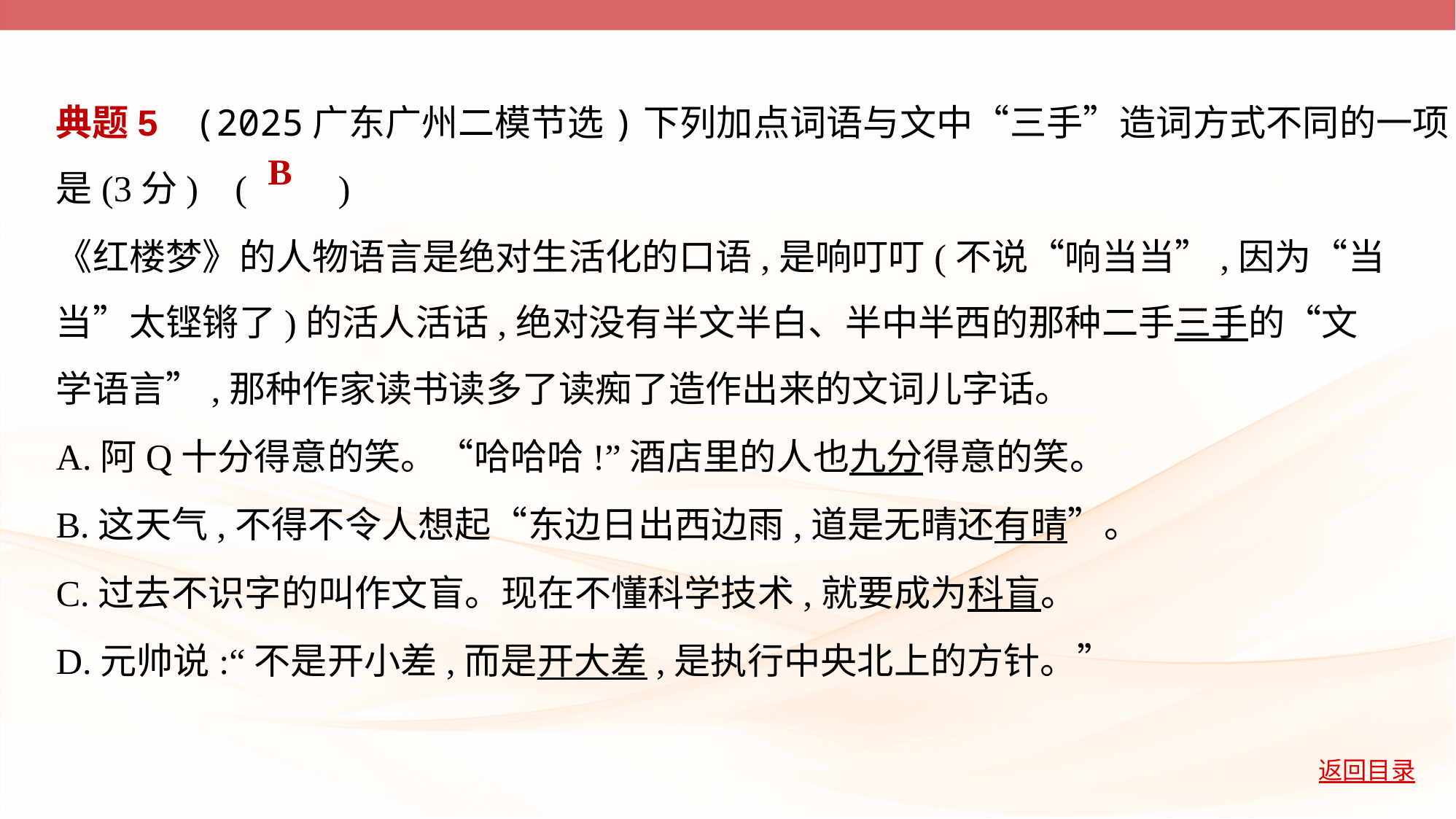

典题5    (2025广东广州二模节选)下列加点词语与文中“三手”造词方式不同的一项
是(3分) (          )
《红楼梦》的人物语言是绝对生活化的口语,是响叮叮(不说“响当当”,因为“当
当”太铿锵了)的活人活话,绝对没有半文半白、半中半西的那种二手三手的“文
学语言”,那种作家读书读多了读痴了造作出来的文词儿字话。
A.阿Q十分得意的笑。“哈哈哈!”酒店里的人也九分得意的笑。
B.这天气,不得不令人想起“东边日出西边雨,道是无晴还有晴”。
C.过去不识字的叫作文盲。现在不懂科学技术,就要成为科盲。
D.元帅说:“不是开小差,而是开大差,是执行中央北上的方针。”
B